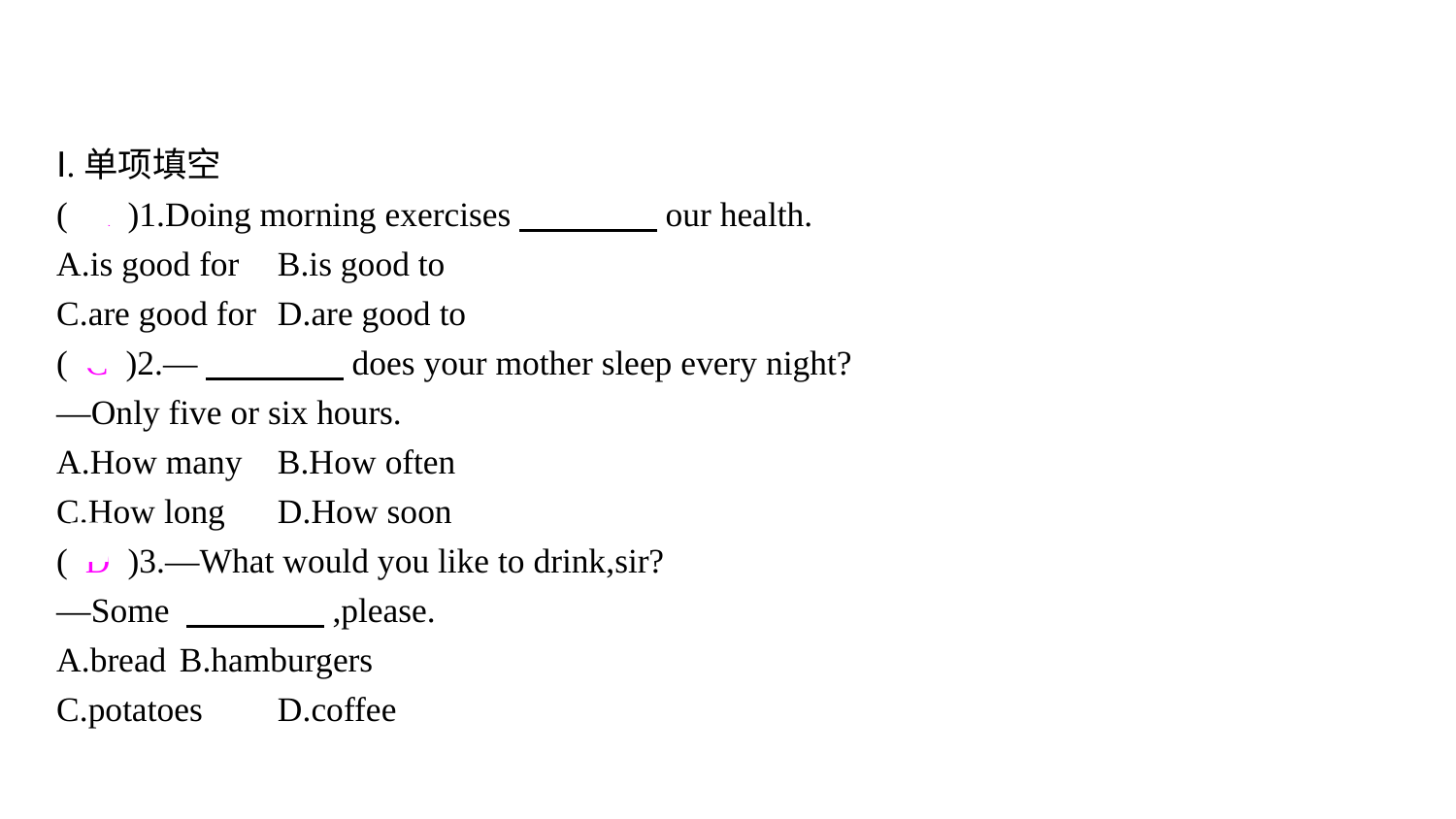

Ⅰ.单项填空
(  A  )1.Doing morning exercises　　　　our health.
A.is good for	B.is good to
C.are good for	D.are good to
(  C  )2.—　　　　does your mother sleep every night?
—Only five or six hours.
A.How many	B.How often
C.How long	D.How soon
(  D  )3.—What would you like to drink,sir?
—Some 　　　　,please.
A.bread	B.hamburgers
C.potatoes	D.coffee